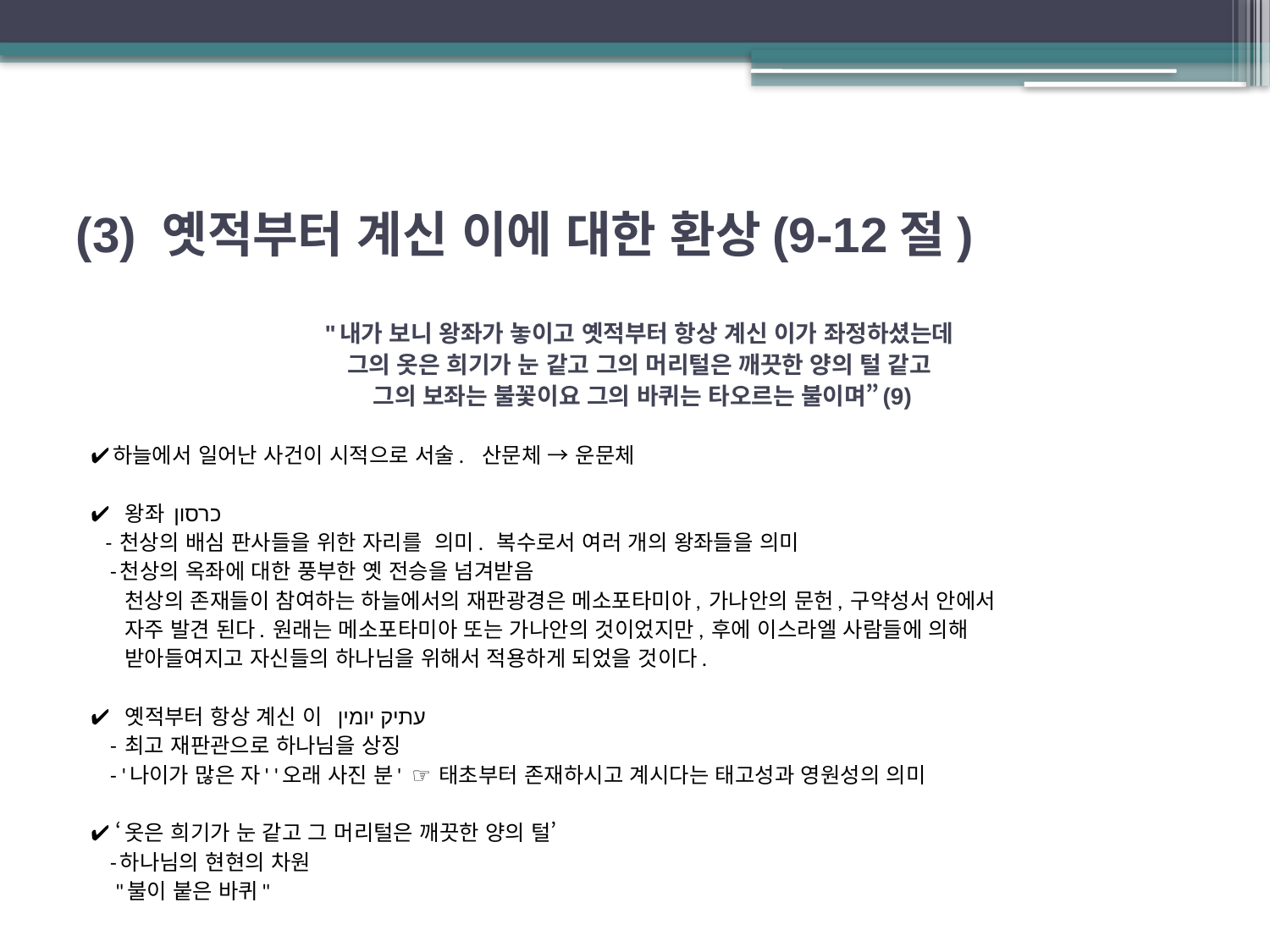

# (3) 옛적부터 계신 이에 대한 환상(9-12절)
"내가 보니 왕좌가 놓이고 옛적부터 항상 계신 이가 좌정하셨는데
그의 옷은 희기가 눈 같고 그의 머리털은 깨끗한 양의 털 같고
그의 보좌는 불꽃이요 그의 바퀴는 타오르는 불이며”(9)

✔하늘에서 일어난 사건이 시적으로 서술.   산문체 → 운문체

✔  왕좌 כרסון
   - 천상의 배심 판사들을 위한 자리를  의미.  복수로서 여러 개의 왕좌들을 의미
    -천상의 옥좌에 대한 풍부한 옛 전승을 넘겨받음
     천상의 존재들이 참여하는 하늘에서의 재판광경은 메소포타미아, 가나안의 문헌, 구약성서 안에서
     자주 발견 된다. 원래는 메소포타미아 또는 가나안의 것이었지만, 후에 이스라엘 사람들에 의해
     받아들여지고 자신들의 하나님을 위해서 적용하게 되었을 것이다.

✔  옛적부터 항상 계신 이  עתיק יומין
    - 최고 재판관으로 하나님을 상징
    - '나이가 많은 자' '오래 사진 분'  ☞ 태초부터 존재하시고 계시다는 태고성과 영원성의 의미

✔ ‘옷은 희기가 눈 같고 그 머리털은 깨끗한 양의 털’
    -하나님의 현현의 차원
     "불이 붙은 바퀴"